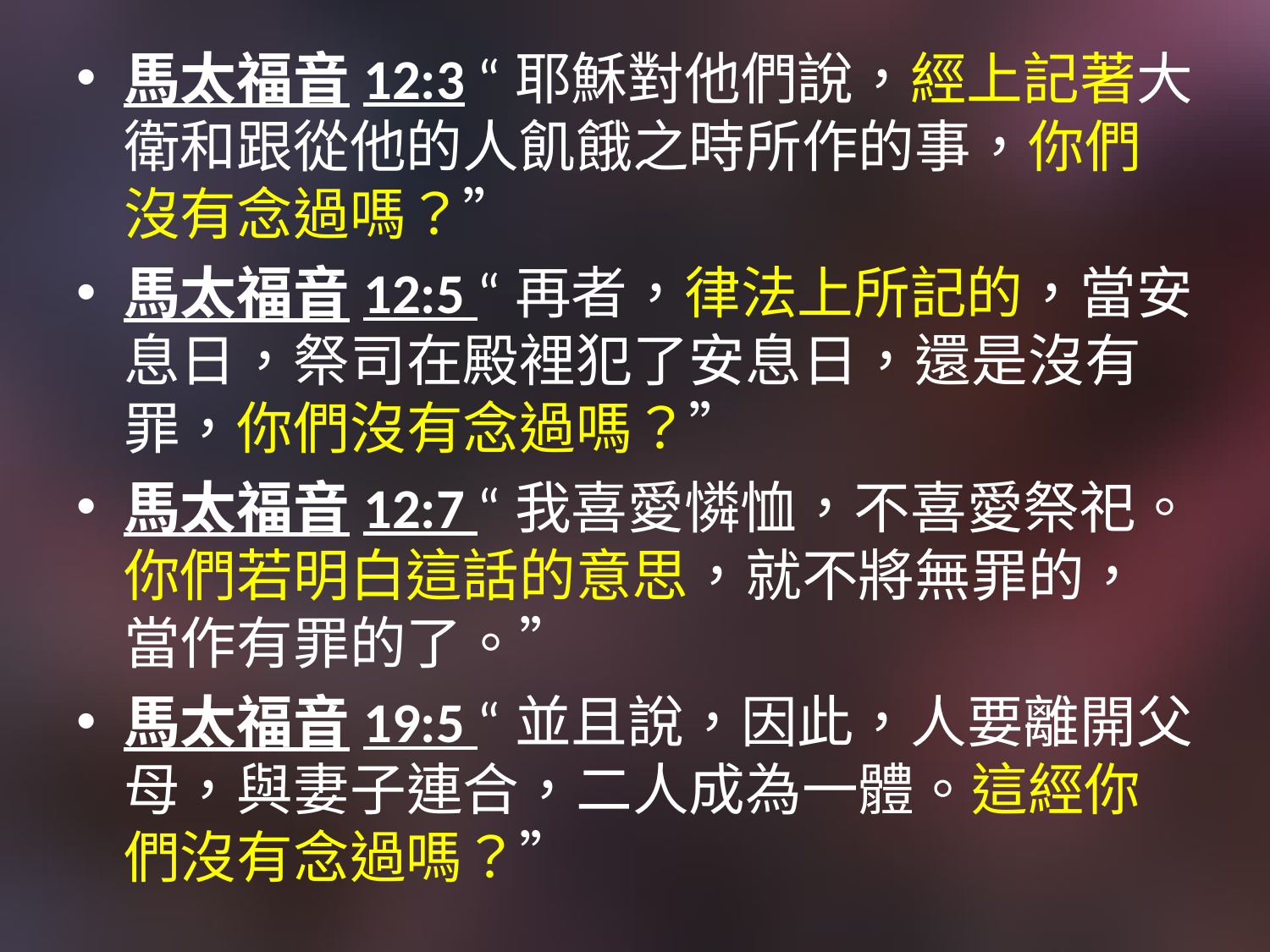

馬太福音12:3 “耶穌對他們說，經上記著大衛和跟從他的人飢餓之時所作的事，你們沒有念過嗎？”
馬太福音12:5 “再者，律法上所記的，當安息日，祭司在殿裡犯了安息日，還是沒有罪，你們沒有念過嗎？”
馬太福音12:7 “我喜愛憐恤，不喜愛祭祀。你們若明白這話的意思，就不將無罪的，當作有罪的了。”
馬太福音19:5 “並且說，因此，人要離開父母，與妻子連合，二人成為一體。這經你們沒有念過嗎？”